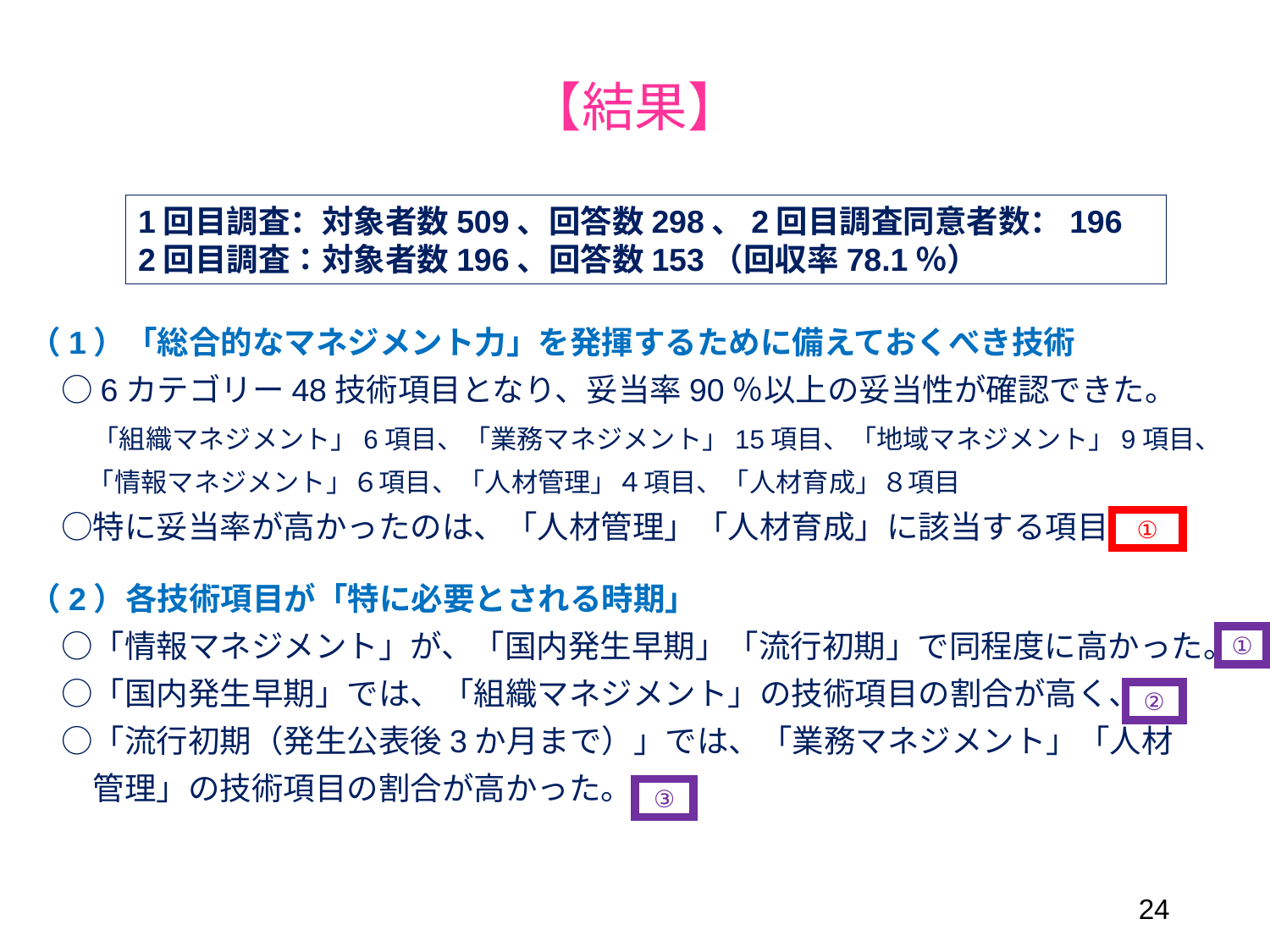

# 【結果】
1回目調査：対象者数509、回答数298、2回目調査同意者数：196
2回目調査：対象者数196、回答数153（回収率78.1％）
（1）「総合的なマネジメント力」を発揮するために備えておくべき技術
　○6カテゴリー48技術項目となり、妥当率90％以上の妥当性が確認できた。
　　「組織マネジメント」6項目、「業務マネジメント」15項目、「地域マネジメント」9項目、
　　 「情報マネジメント」６項目、「人材管理」４項目、「人材育成」８項目
　○特に妥当率が高かったのは、「人材管理」「人材育成」に該当する項目

（2）各技術項目が「特に必要とされる時期」
　○「情報マネジメント」が、「国内発生早期」「流行初期」で同程度に高かった。
　○「国内発生早期」では、「組織マネジメント」の技術項目の割合が高く、
　○「流行初期（発生公表後3か月まで）」では、「業務マネジメント」「人材
　　管理」の技術項目の割合が高かった。
①
①
②
③
24